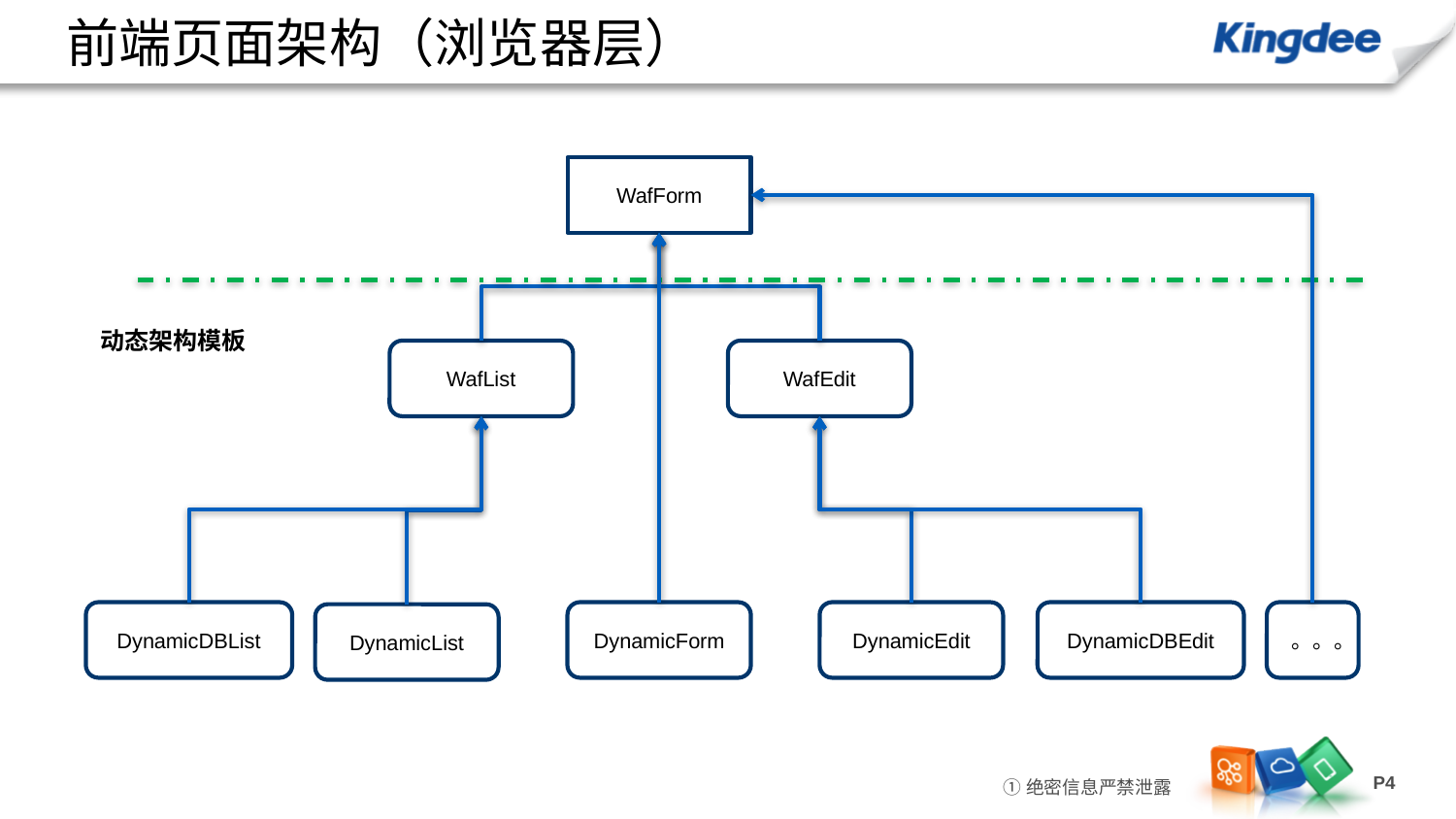

# 前端页面架构（浏览器层）
WafForm
动态架构模板
WafList
WafEdit
DynamicEdit
。。。
DynamicDBList
DynamicForm
DynamicDBEdit
DynamicList